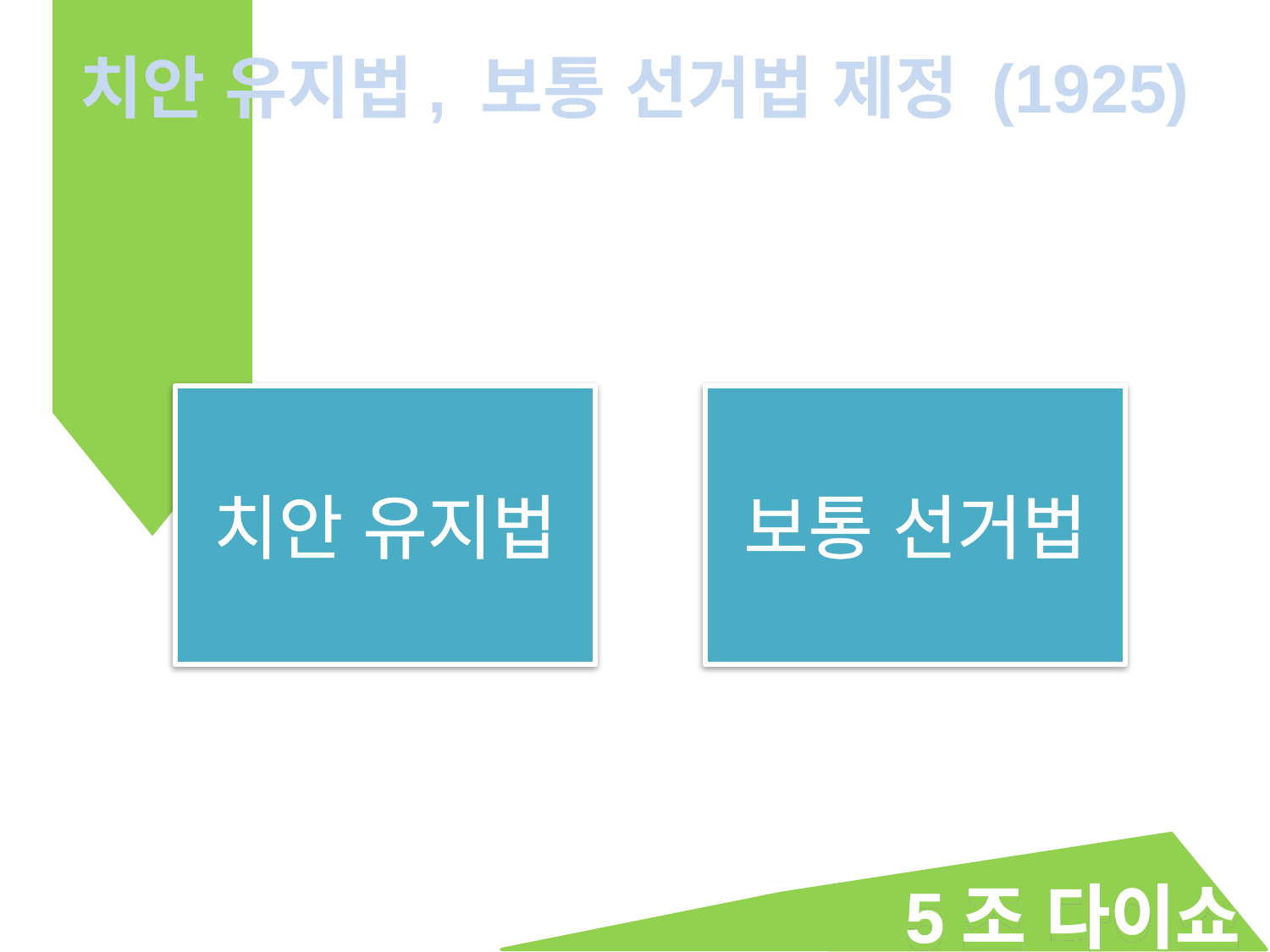

# 치안 유지법, 보통 선거법 제정 (1925)
치안 유지법
보통 선거법